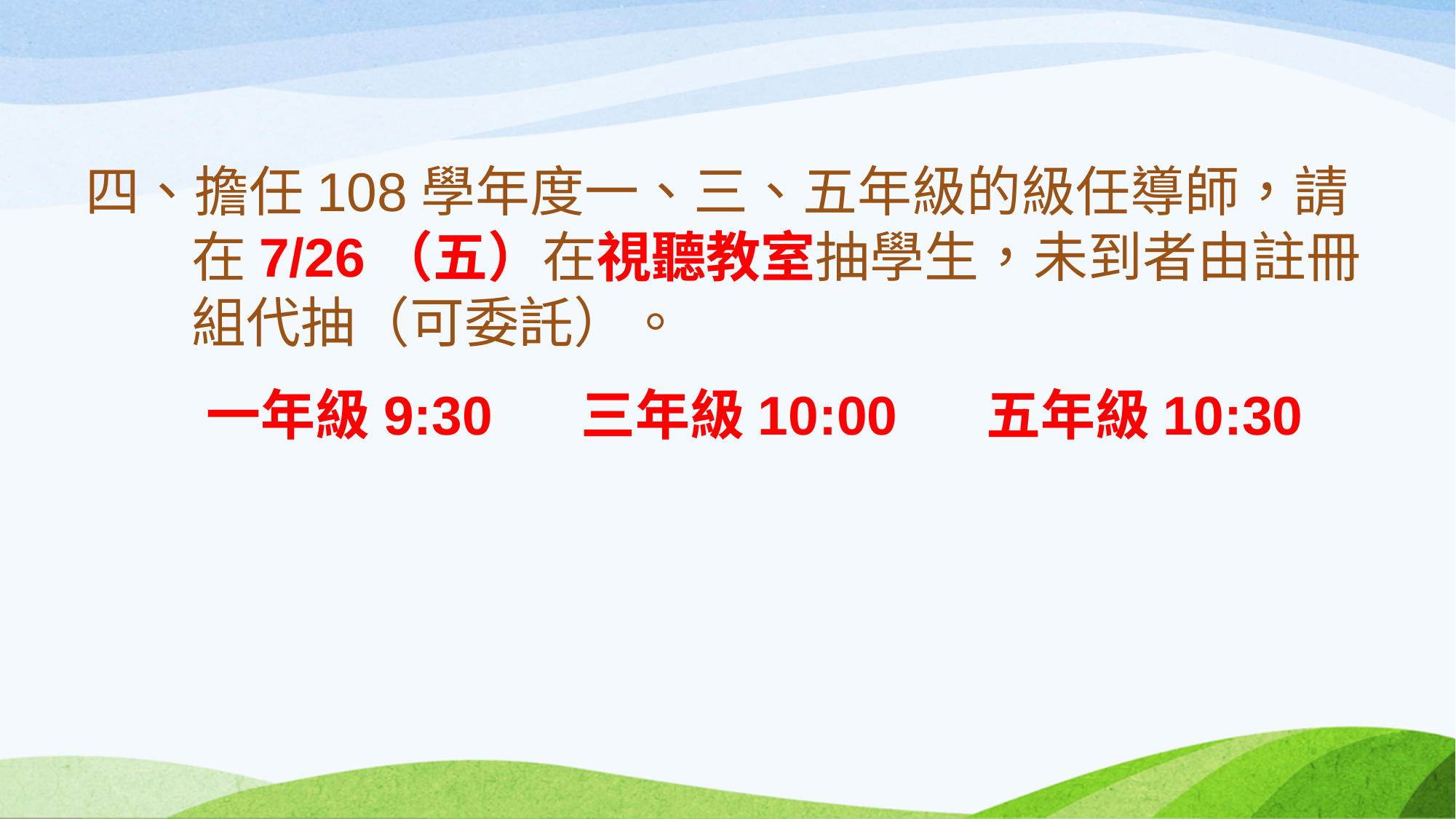

四、擔任108學年度一、三、五年級的級任導師，請在7/26（五）在視聽教室抽學生，未到者由註冊組代抽（可委託）。
 一年級9:30     三年級10:00     五年級10:30